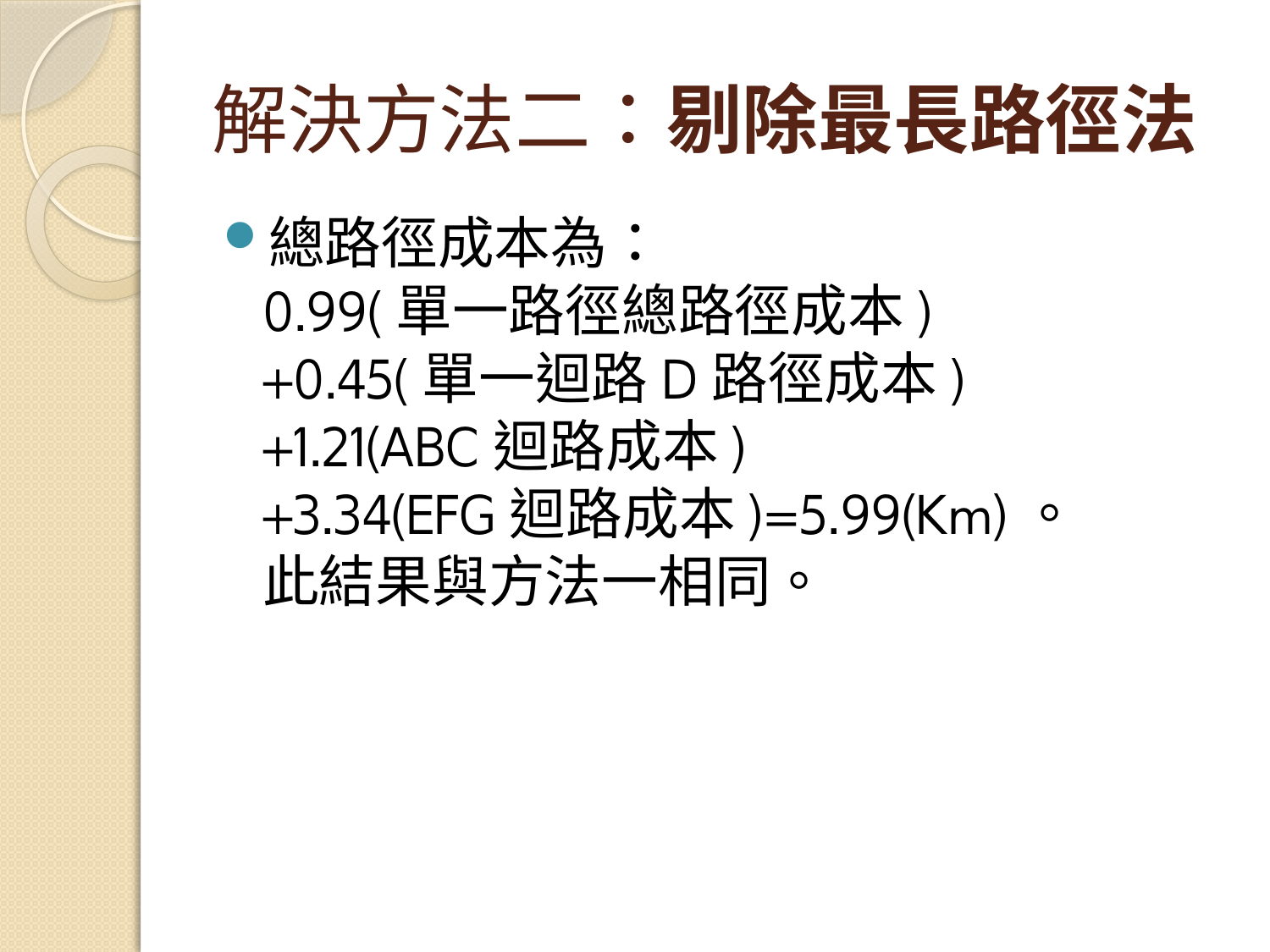

# 解決方法二：剔除最長路徑法
總路徑成本為：
0.99(單一路徑總路徑成本)
+0.45(單一迴路D路徑成本)
+1.21(ABC迴路成本)
+3.34(EFG迴路成本)=5.99(Km)。
此結果與方法一相同。